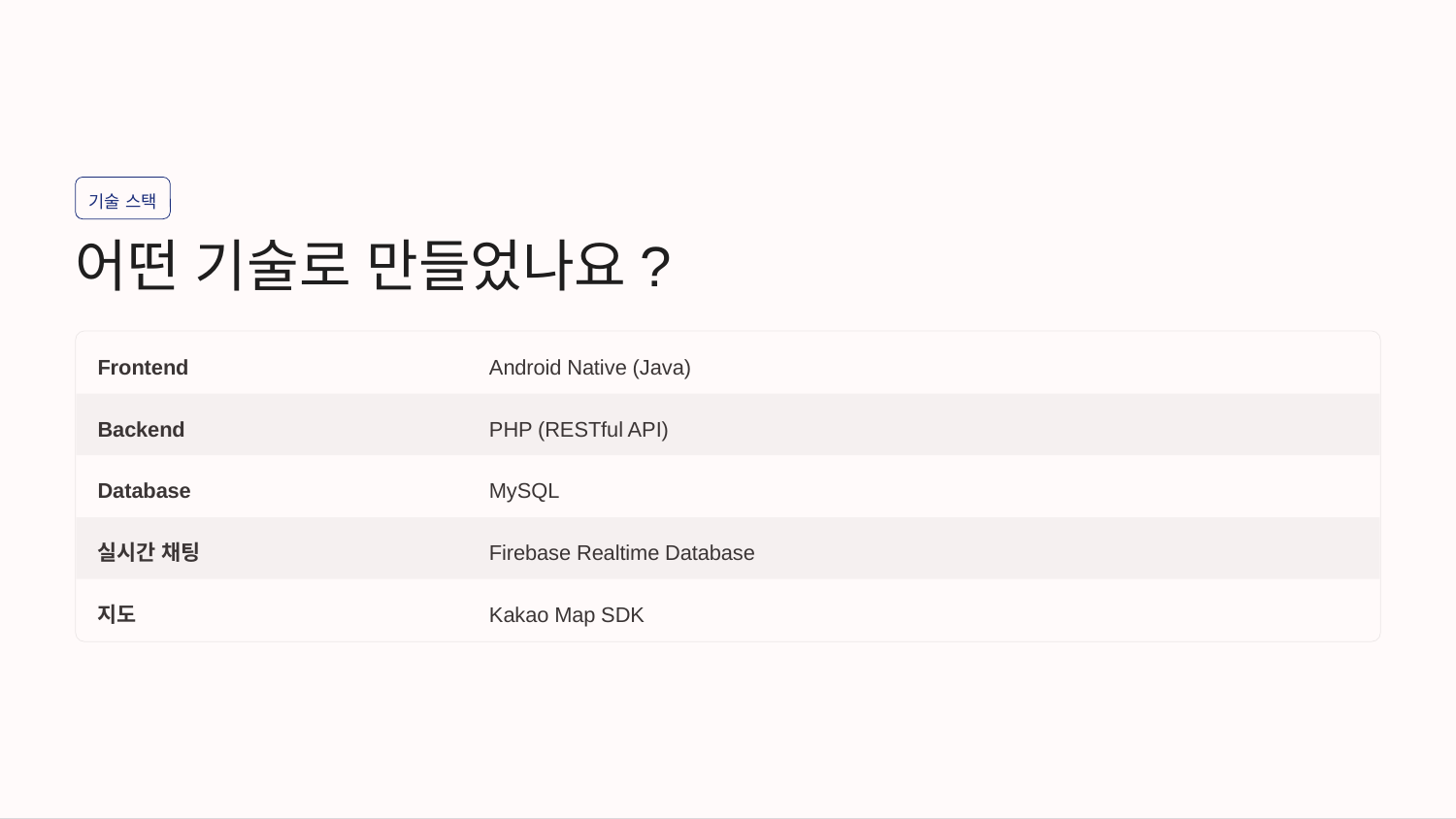

기술 스택
어떤 기술로 만들었나요?

Frontend
Android Native (Java)

Backend
PHP (RESTful API)

Database
MySQL

실시간 채팅
Firebase Realtime Database

지도
Kakao Map SDK